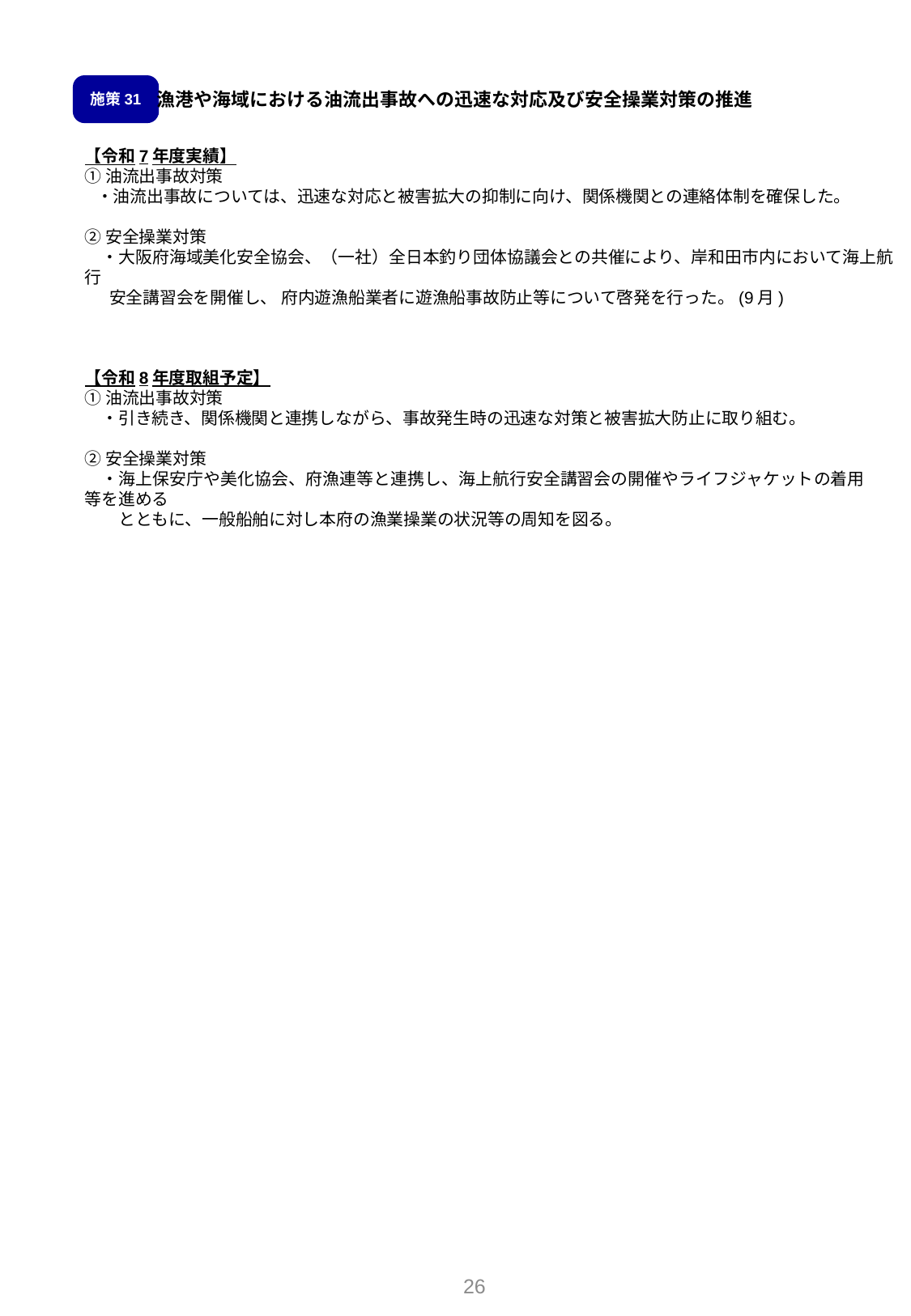

施策31
漁港や海域における油流出事故への迅速な対応及び安全操業対策の推進
【令和7年度実績】
①油流出事故対策
  ・油流出事故については、迅速な対応と被害拡大の抑制に向け、関係機関との連絡体制を確保した。

②安全操業対策
　・⼤阪府海域美化安全協会、（⼀社）全⽇本釣り団体協議会との共催により、岸和田市内において海上航⾏
 　安全講習会を開催し、 府内遊漁船業者に遊漁船事故防止等について啓発を行った。(9月)
【令和8年度取組予定】
①油流出事故対策
　・引き続き、関係機関と連携しながら、事故発生時の迅速な対策と被害拡大防止に取り組む。

②安全操業対策
　・海上保安庁や美化協会、府漁連等と連携し、海上航行安全講習会の開催やライフジャケットの着用等を進める
　　とともに、一般船舶に対し本府の漁業操業の状況等の周知を図る。
26